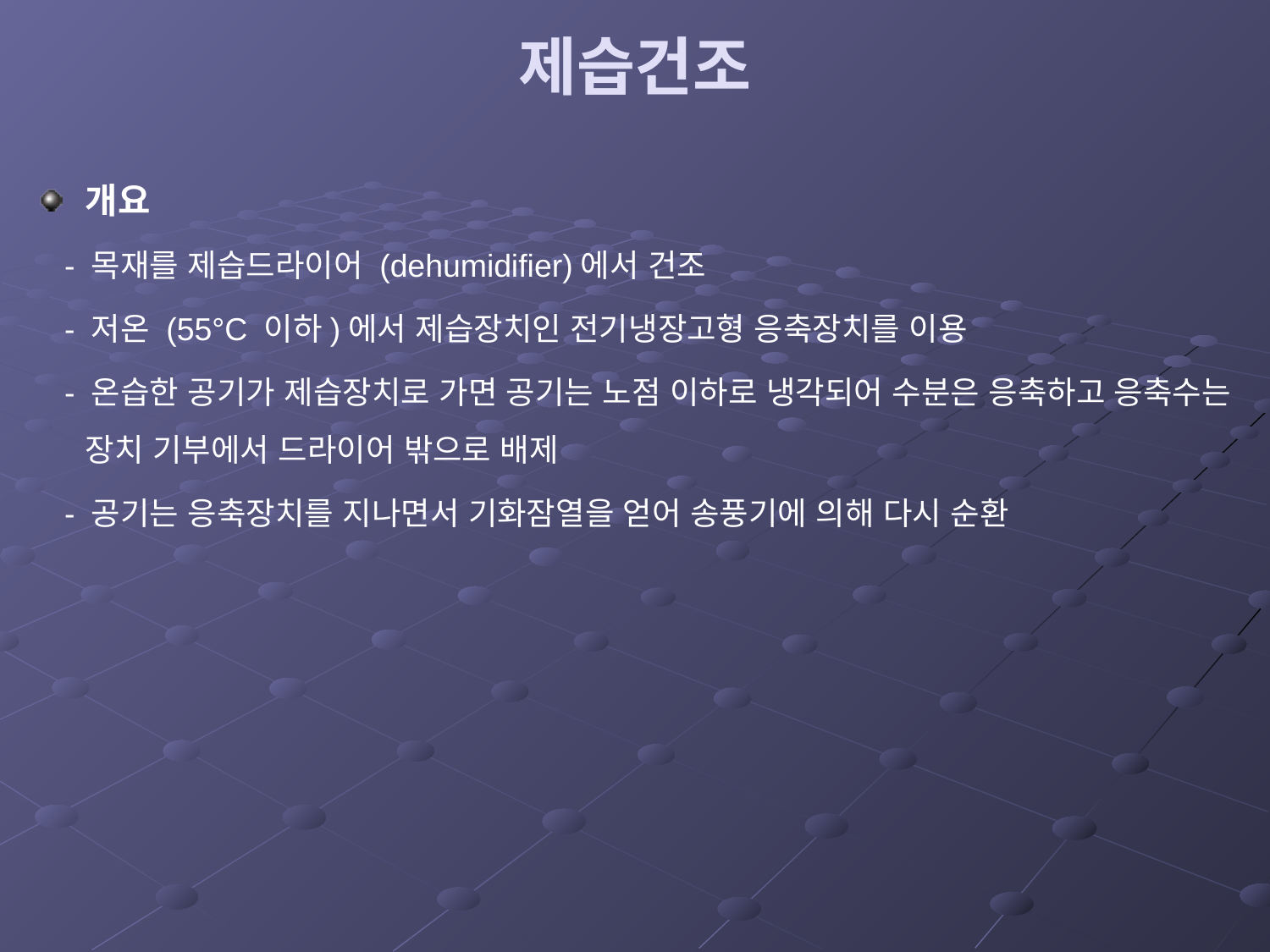

# 제습건조
개요
   - 목재를 제습드라이어 (dehumidifier)에서 건조
   - 저온 (55°C 이하)에서 제습장치인 전기냉장고형 응축장치를 이용
   - 온습한 공기가 제습장치로 가면 공기는 노점 이하로 냉각되어 수분은 응축하고 응축수는 장치 기부에서 드라이어 밖으로 배제
   - 공기는 응축장치를 지나면서 기화잠열을 얻어 송풍기에 의해 다시 순환